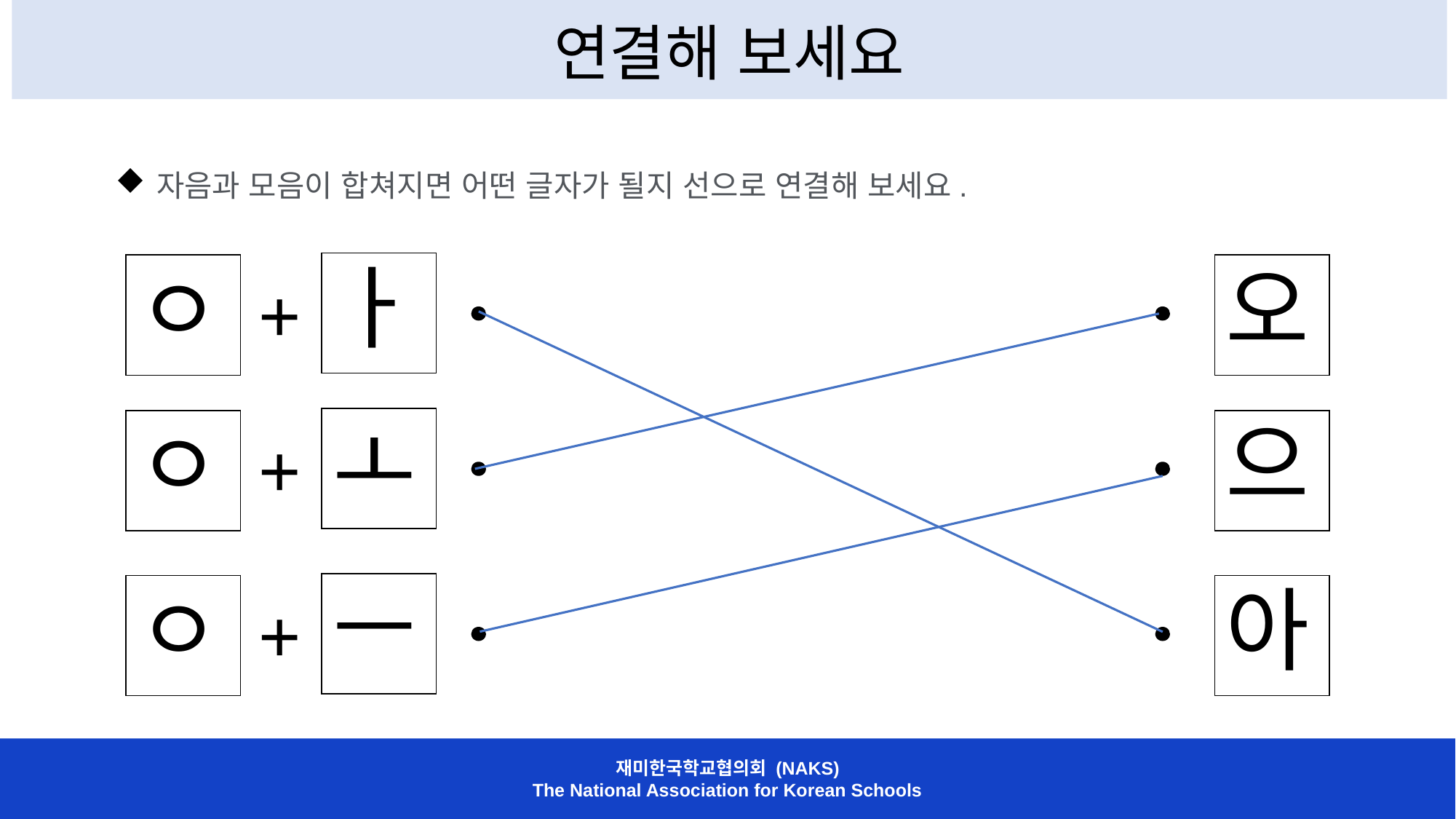

연결해 보세요
자음과 모음이 합쳐지면 어떤 글자가 될지 선으로 연결해 보세요.
| ㅏ |
| --- |
| ㅇ |
| --- |
| 오 |
| --- |

+

| ㅗ |
| --- |
| ㅇ |
| --- |
| 으 |
| --- |

+

| ㅡ |
| --- |
| ㅇ |
| --- |
| 아 |
| --- |

+

재미한국학교협의회 (NAKS)
The National Association for Korean Schools